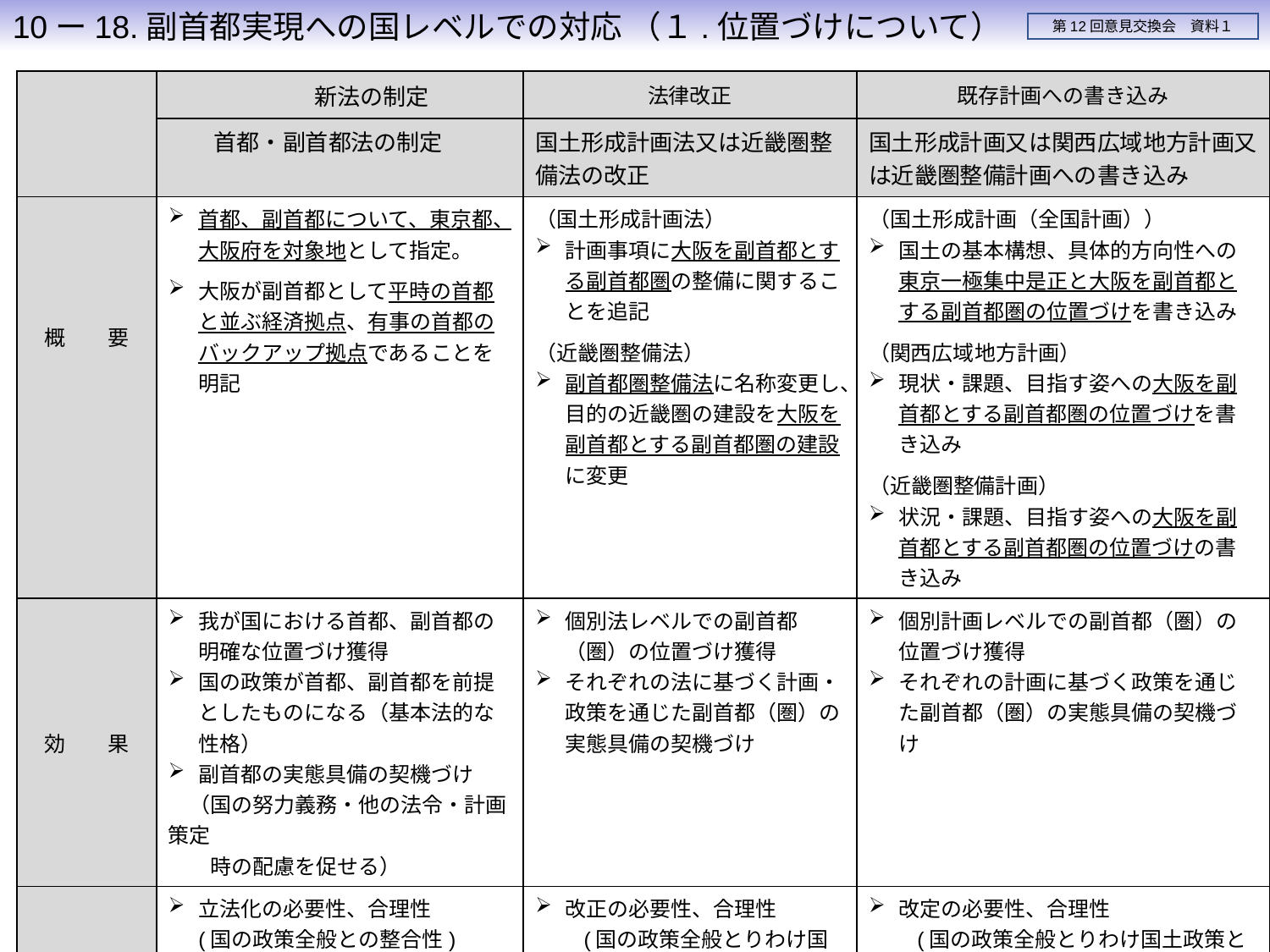

10ー18.副首都実現への国レベルでの対応 （１.位置づけについて）
第12回意見交換会　資料１
|  | 新法の制定 | 法律改正 | 既存計画への書き込み |
| --- | --- | --- | --- |
|  | 首都・副首都法の制定 | 国土形成計画法又は近畿圏整備法の改正 | 国土形成計画又は関西広域地方計画又は近畿圏整備計画への書き込み |
| 概　　要 | 首都、副首都について、東京都、大阪府を対象地として指定。 大阪が副首都として平時の首都と並ぶ経済拠点、有事の首都のバックアップ拠点であることを明記 | （国土形成計画法） 計画事項に大阪を副首都とする副首都圏の整備に関することを追記 （近畿圏整備法） 副首都圏整備法に名称変更し、目的の近畿圏の建設を大阪を副首都とする副首都圏の建設に変更 | （国土形成計画（全国計画）） 国土の基本構想、具体的方向性への東京一極集中是正と大阪を副首都とする副首都圏の位置づけを書き込み （関西広域地方計画） 現状・課題、目指す姿への大阪を副首都とする副首都圏の位置づけを書き込み （近畿圏整備計画） 状況・課題、目指す姿への大阪を副首都とする副首都圏の位置づけの書き込み |
| 効　　果 | 我が国における首都、副首都の明確な位置づけ獲得 国の政策が首都、副首都を前提としたものになる（基本法的な性格） 副首都の実態具備の契機づけ 　（国の努力義務・他の法令・計画策定 　　時の配慮を促せる） | 個別法レベルでの副首都（圏）の位置づけ獲得 それぞれの法に基づく計画・政策を通じた副首都（圏）の実態具備の契機づけ | 個別計画レベルでの副首都（圏）の位置づけ獲得 それぞれの計画に基づく政策を通じた副首都（圏）の実態具備の契機づけ |
| 課　　題 | 立法化の必要性、合理性 (国の政策全般との整合性) 国の具体的な政策、特に経済産業政策への連動性 関西各府県市、首都である東京都、さらにその他地域の理解 地方自治特別法としての住民投票の可能性 | 改正の必要性、合理性 　　(国の政策全般とりわけ国土政策 　　との整合性) 国の具体的な政策、特に経済産業政策への連動性 法律の理念・目的との整合性 関西各府県市の理解、副首都圏の線引き(特定拠点形成への理解) | 改定の必要性、合理性 　　(国の政策全般とりわけ国土政策との整合 　　性) 国の具体的な政策、特に経済産業政策への連動性 計画の理念・目的との整合性（根拠法含む） 関西各府県市の理解、副首都圏の線引き |
|  |
| --- |